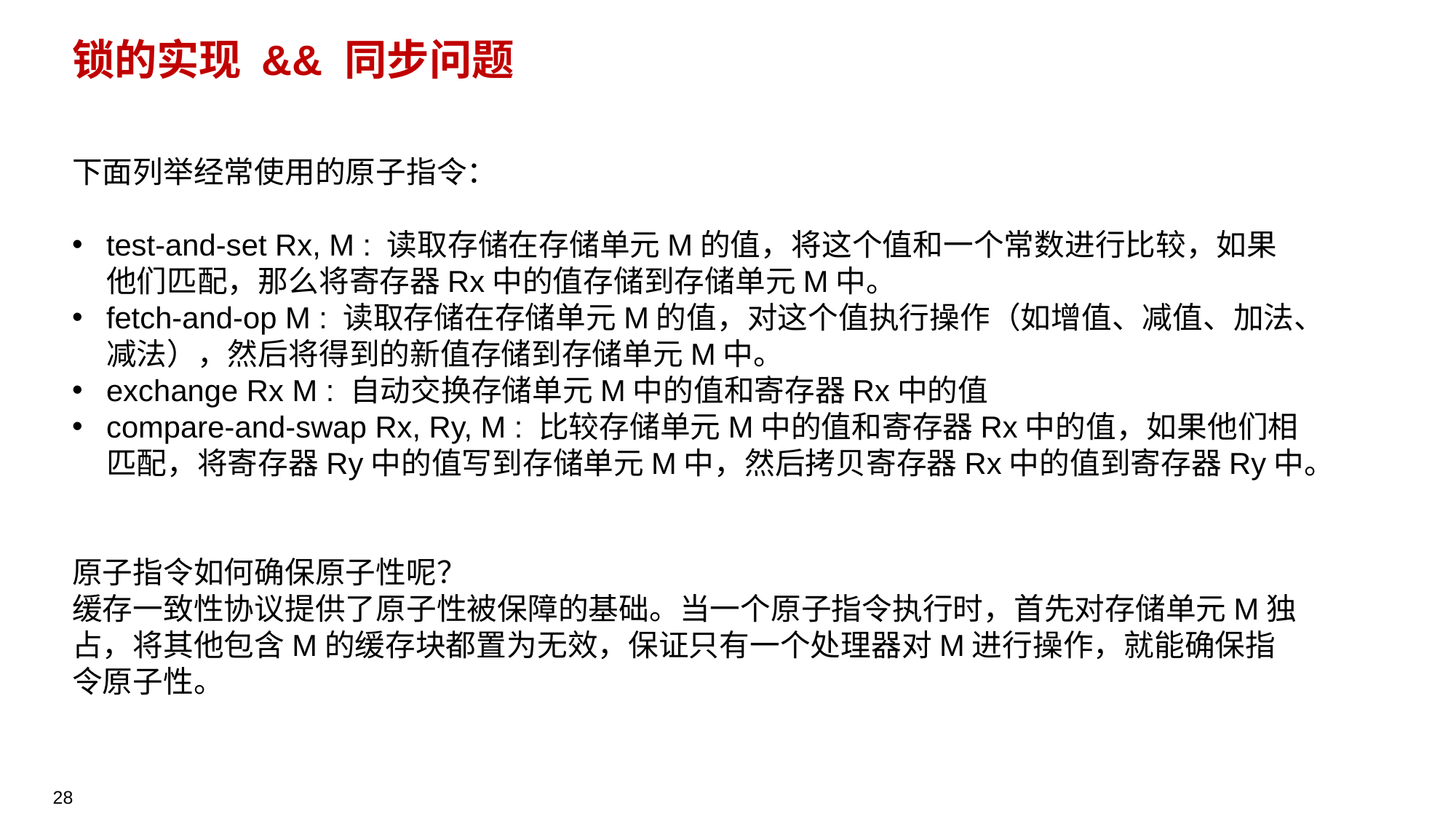

# 锁的实现 && 同步问题
下面列举经常使用的原子指令：

test-and-set Rx, M : 读取存储在存储单元M的值，将这个值和一个常数进行比较，如果他们匹配，那么将寄存器Rx中的值存储到存储单元M中。
fetch-and-op M : 读取存储在存储单元M的值，对这个值执行操作（如增值、减值、加法、减法），然后将得到的新值存储到存储单元M中。
exchange Rx M : 自动交换存储单元M中的值和寄存器Rx中的值
compare-and-swap Rx, Ry, M : 比较存储单元M中的值和寄存器Rx中的值，如果他们相匹配，将寄存器Ry中的值写到存储单元M中，然后拷贝寄存器Rx中的值到寄存器Ry中。

原子指令如何确保原子性呢？
缓存一致性协议提供了原子性被保障的基础。当一个原子指令执行时，首先对存储单元M独占，将其他包含M的缓存块都置为无效，保证只有一个处理器对M进行操作，就能确保指令原子性。